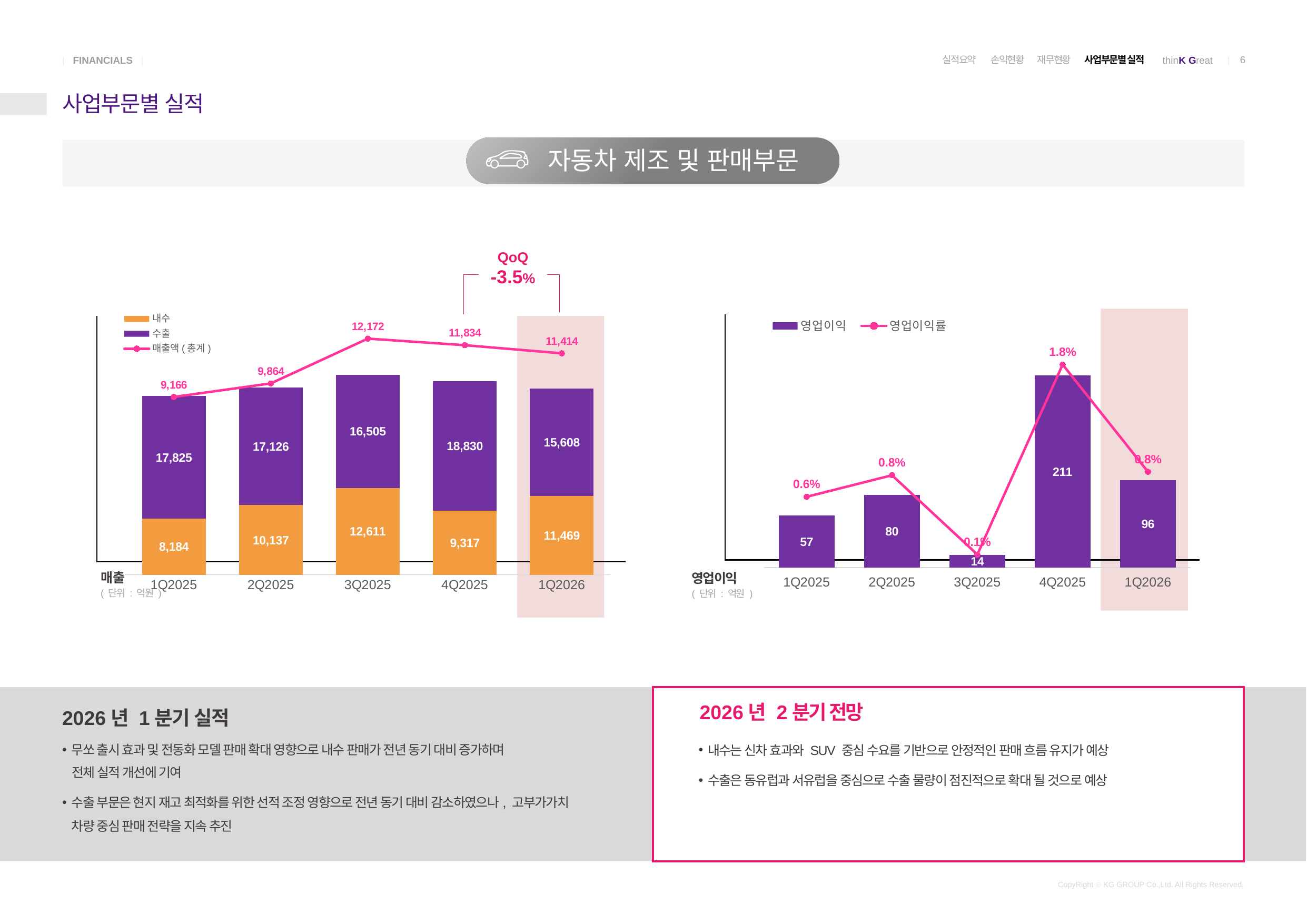

실적요약          손익현황          재무현황          사업부문별 실적
# 사업부문별 실적

자동차 제조 및 판매부문

QoQ
-3.5%

### Chart

| Category | 내수 | 수출 | 매출액(총계) |
|---|---|---|---|
| 1Q2025 | 8184.0 | 17825.0 | 9166.0 |
| 2Q2025 | 10137.0 | 17126.0 | 9864.0 |
| 3Q2025 | 12611.0 | 16505.0 | 12172.0 |
| 4Q2025 | 9317.0 | 18830.0 | 11834.0 |
| 1Q2026 | 11469.0 | 15608.0 | 11414.0 |

### Chart

| Category | 영업이익 | 영업이익률 |
|---|---|---|
| 1Q2025 | 57.0 | 0.006218634082478726 |
| 2Q2025 | 80.0 | 0.008110300081103 |
| 3Q2025 | 14.0 | 0.0011501807426881367 |
| 4Q2025 | 211.0 | 0.017829981409498055 |
| 1Q2026 | 96.0 | 0.00841072367268267 |

### Chart

| Category |
|---|
000
매출
( 단위 : 억원 )
영업이익
( 단위 : 억원 )

2026년 2분기 전망
2026년 1분기 실적
무쏘 출시 효과 및 전동화 모델 판매 확대 영향으로 내수 판매가 전년 동기 대비 증가하며
  전체 실적 개선에 기여
수출 부문은 현지 재고 최적화를 위한 선적 조정 영향으로 전년 동기 대비 감소하였으나, 고부가가치 차량 중심 판매 전략을 지속 추진
내수는 신차 효과와 SUV 중심 수요를 기반으로 안정적인 판매 흐름 유지가 예상
수출은 동유럽과 서유럽을 중심으로 수출 물량이 점진적으로 확대 될 것으로 예상